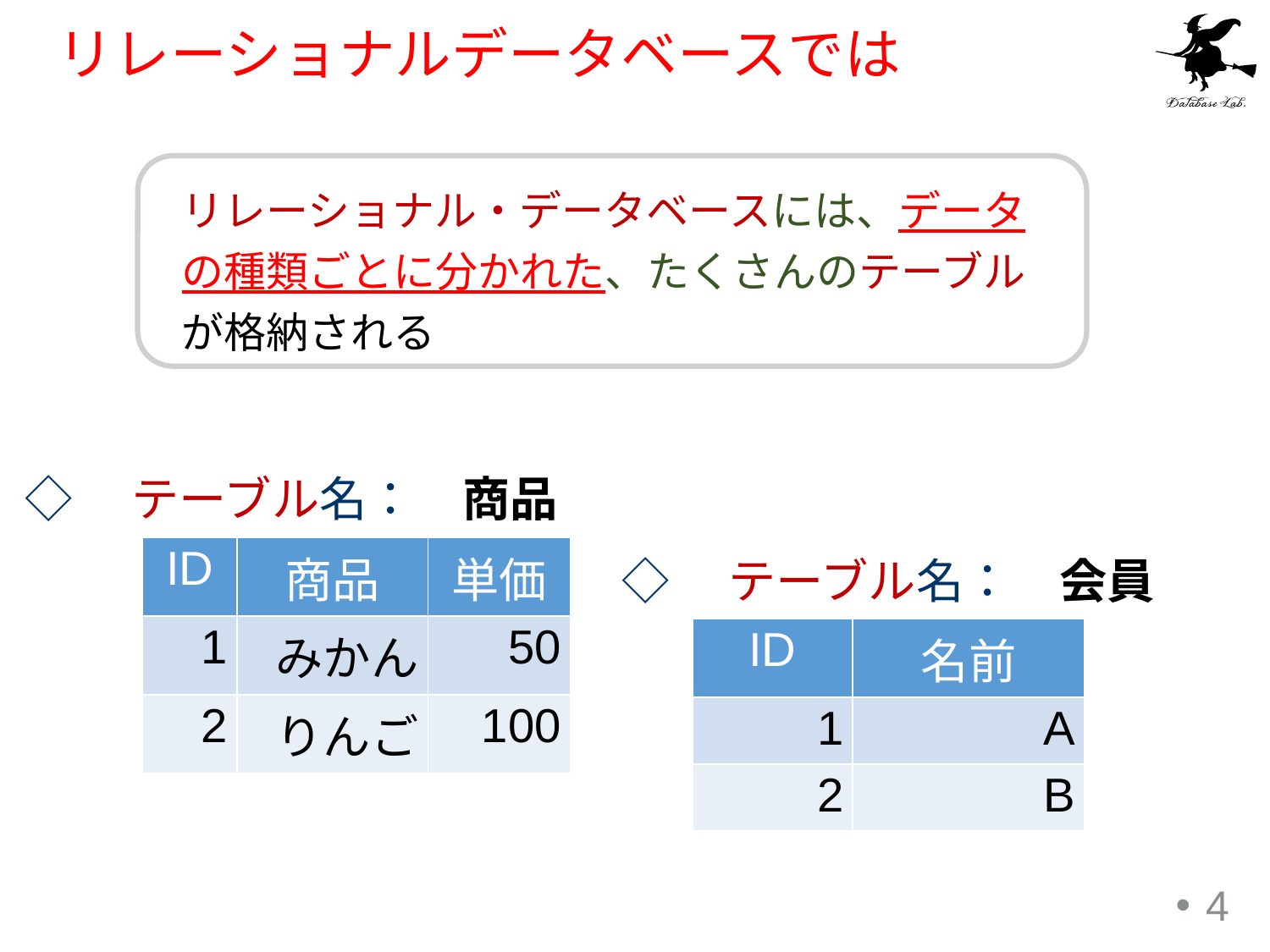

# リレーショナルデータベースでは

リレーショナル・データベースには、データの種類ごとに分かれた、たくさんのテーブルが格納される
◇　テーブル名：　商品
| ID | 商品 | 単価 |
| --- | --- | --- |
| 1 | みかん | 50 |
| 2 | りんご | 100 |
◇　テーブル名：　会員
| ID | 名前 |
| --- | --- |
| 1 | A |
| 2 | B |
4